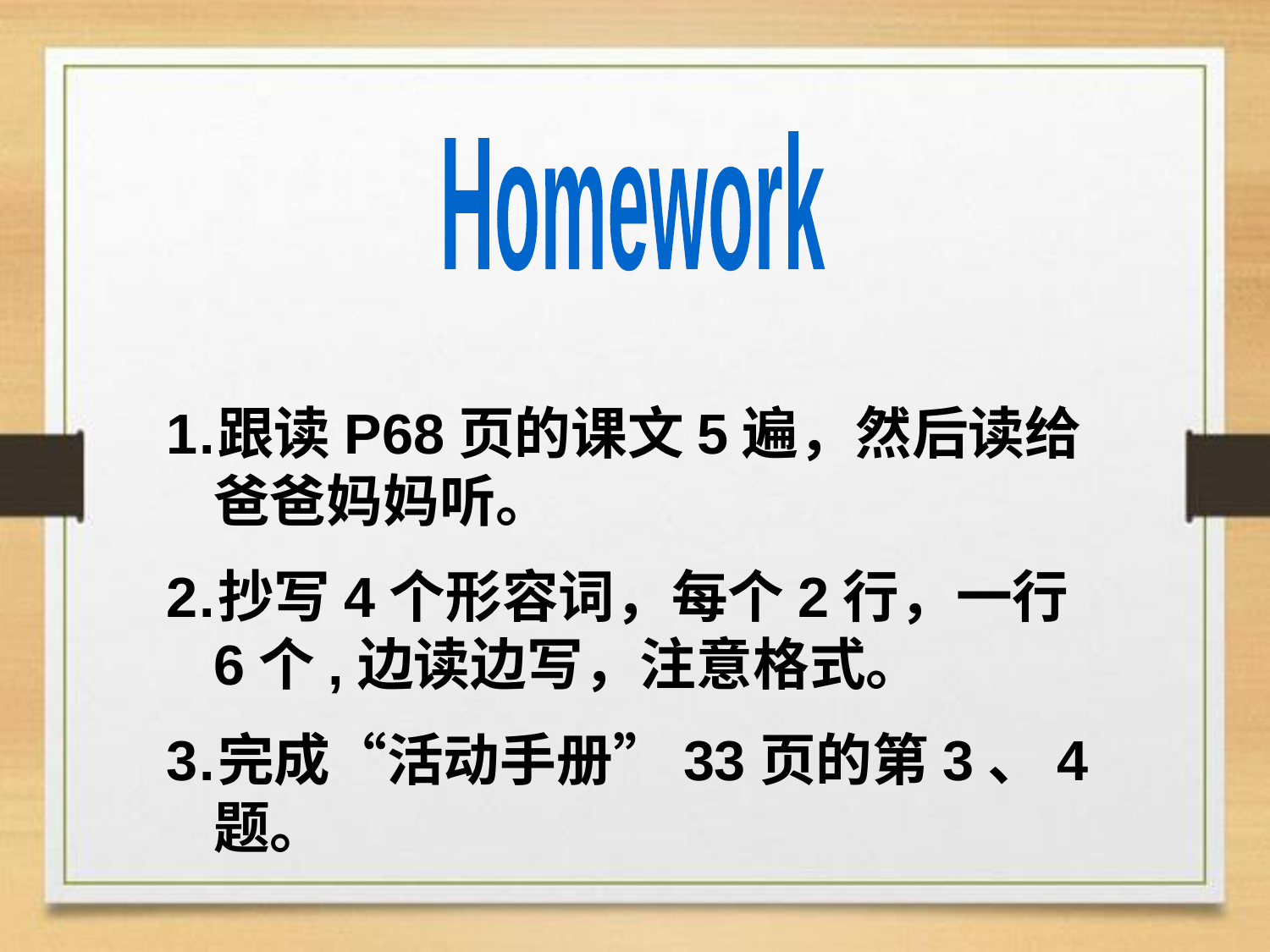

Homework
跟读P68页的课文5遍，然后读给爸爸妈妈听。
抄写4个形容词，每个2行，一行6个,边读边写，注意格式。
完成“活动手册”33页的第3、4题。